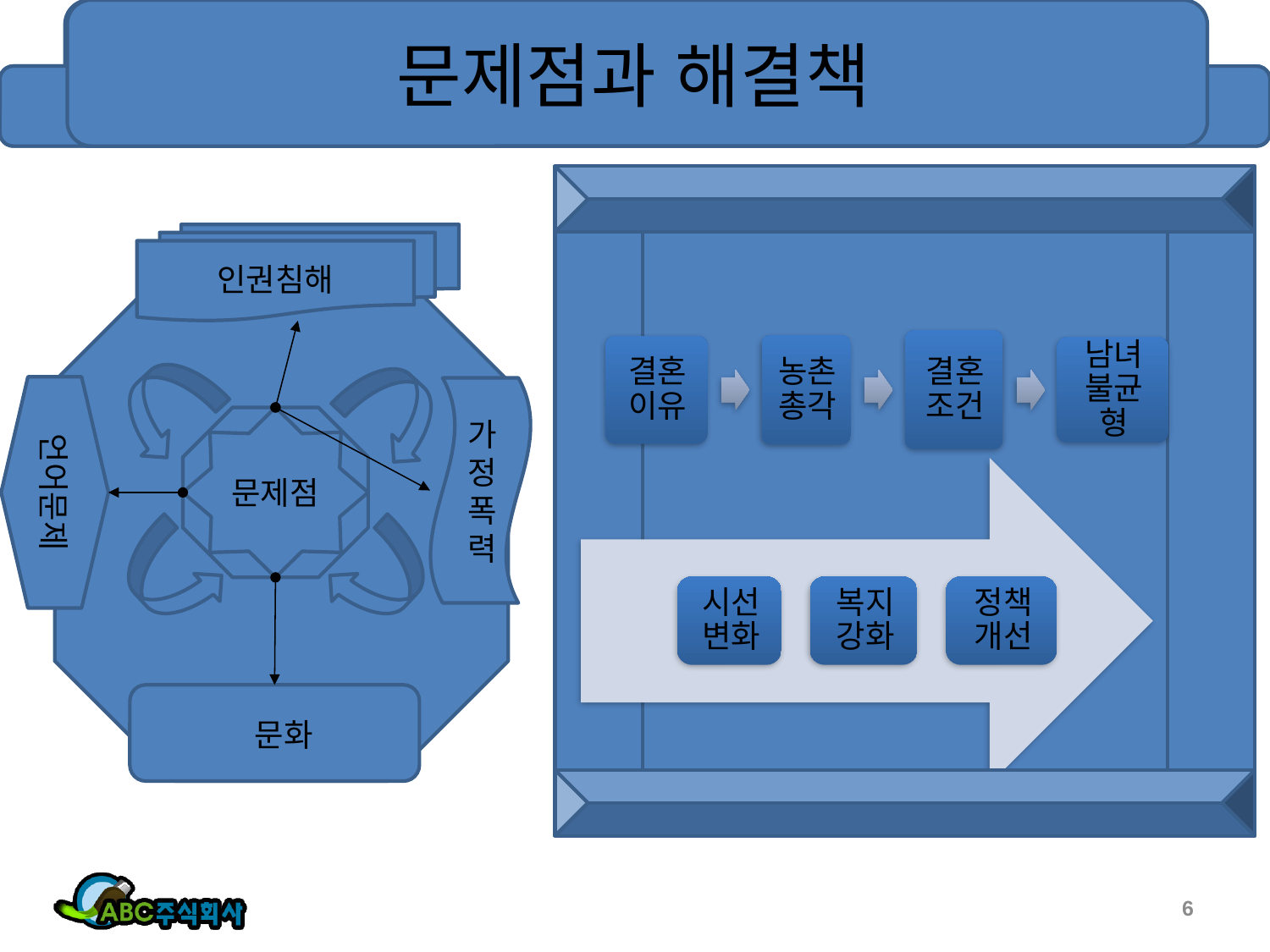

문제점과 해결책

결혼 이유

농촌 총각

결혼 조건

남녀 불균형
시선 변화
복지 강화
정책 개선

인권침해

언어문제
문제점

가정폭력

문화
6